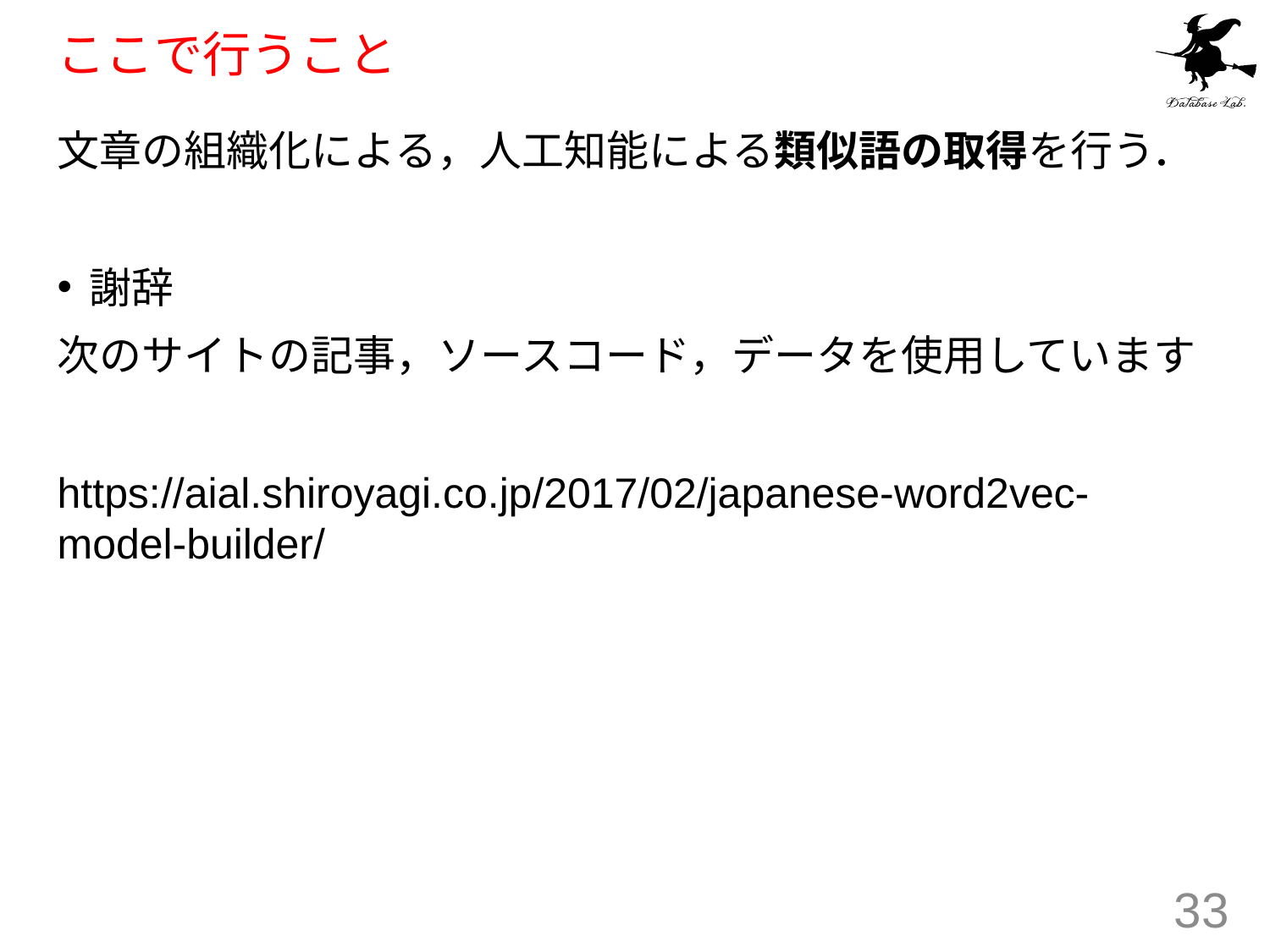

# ここで行うこと
文章の組織化による，人工知能による類似語の取得を行う．

謝辞
次のサイトの記事，ソースコード，データを使用しています

https://aial.shiroyagi.co.jp/2017/02/japanese-word2vec-model-builder/

33